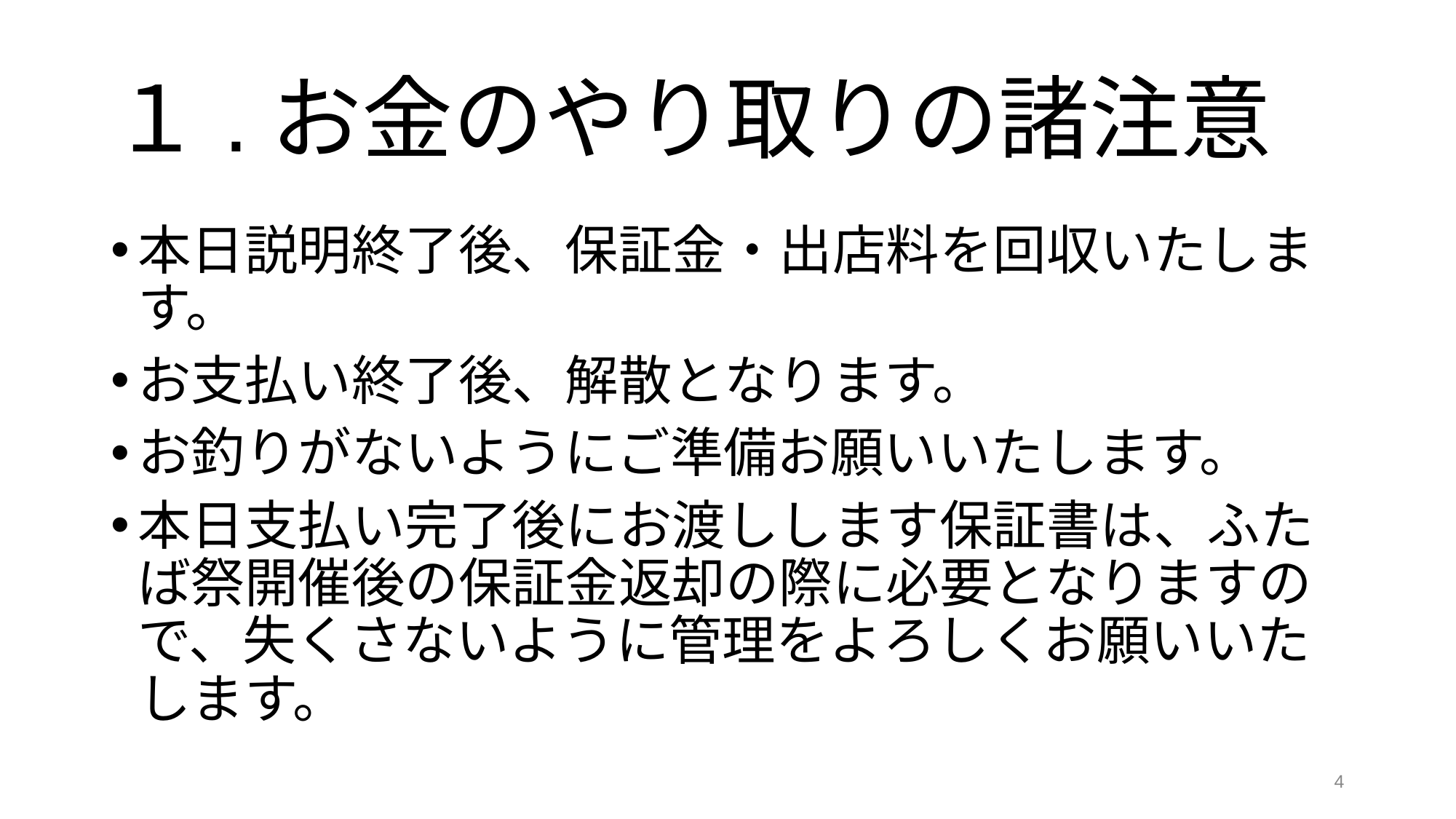

# １.お金のやり取りの諸注意
本日説明終了後、保証金・出店料を回収いたします。
お支払い終了後、解散となります。
お釣りがないようにご準備お願いいたします。
本日支払い完了後にお渡しします保証書は、ふたば祭開催後の保証金返却の際に必要となりますので、失くさないように管理をよろしくお願いいたします。

4